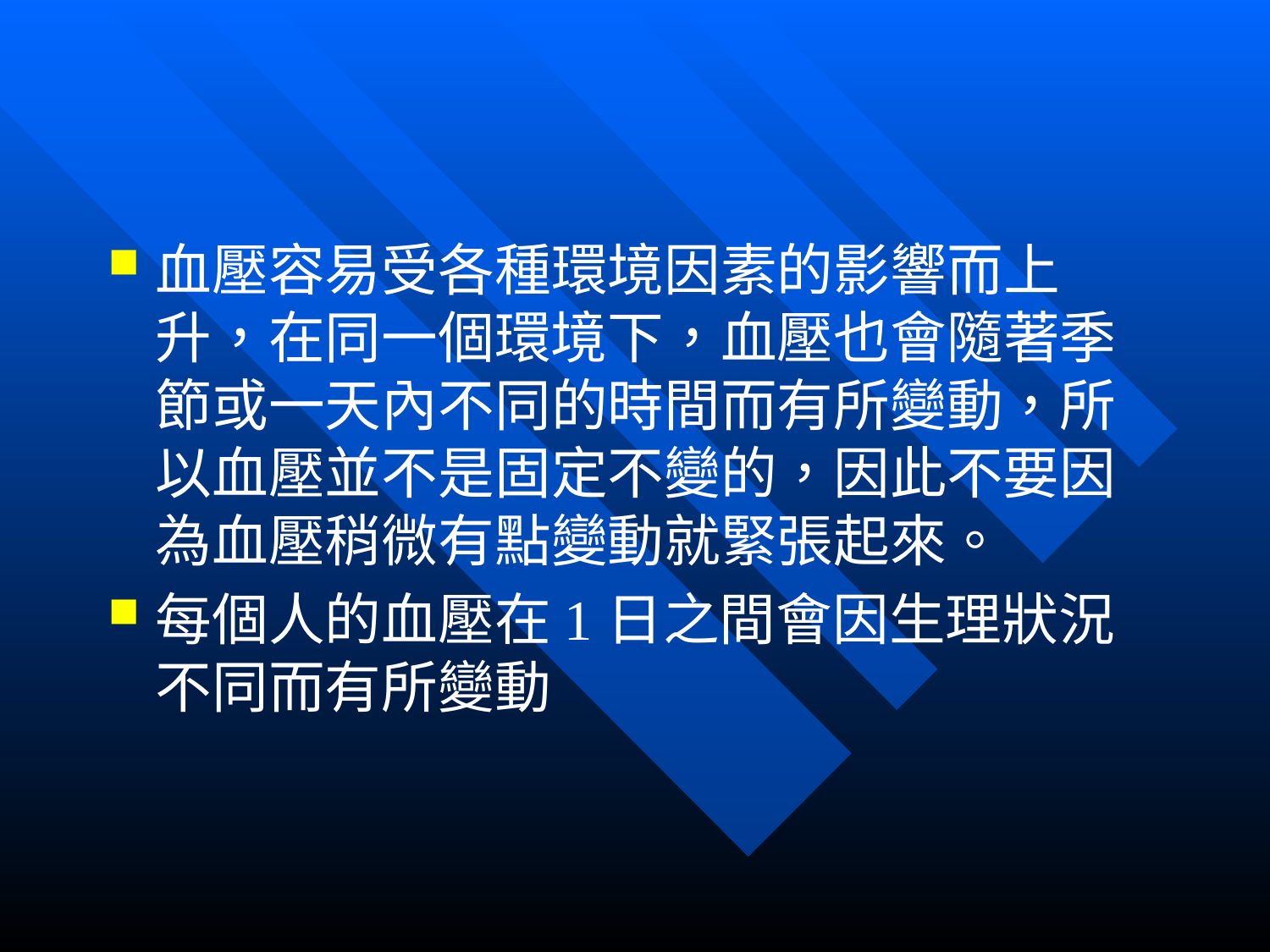

#
血壓容易受各種環境因素的影響而上升，在同一個環境下，血壓也會隨著季節或一天內不同的時間而有所變動，所以血壓並不是固定不變的，因此不要因為血壓稍微有點變動就緊張起來。
每個人的血壓在1日之間會因生理狀況不同而有所變動